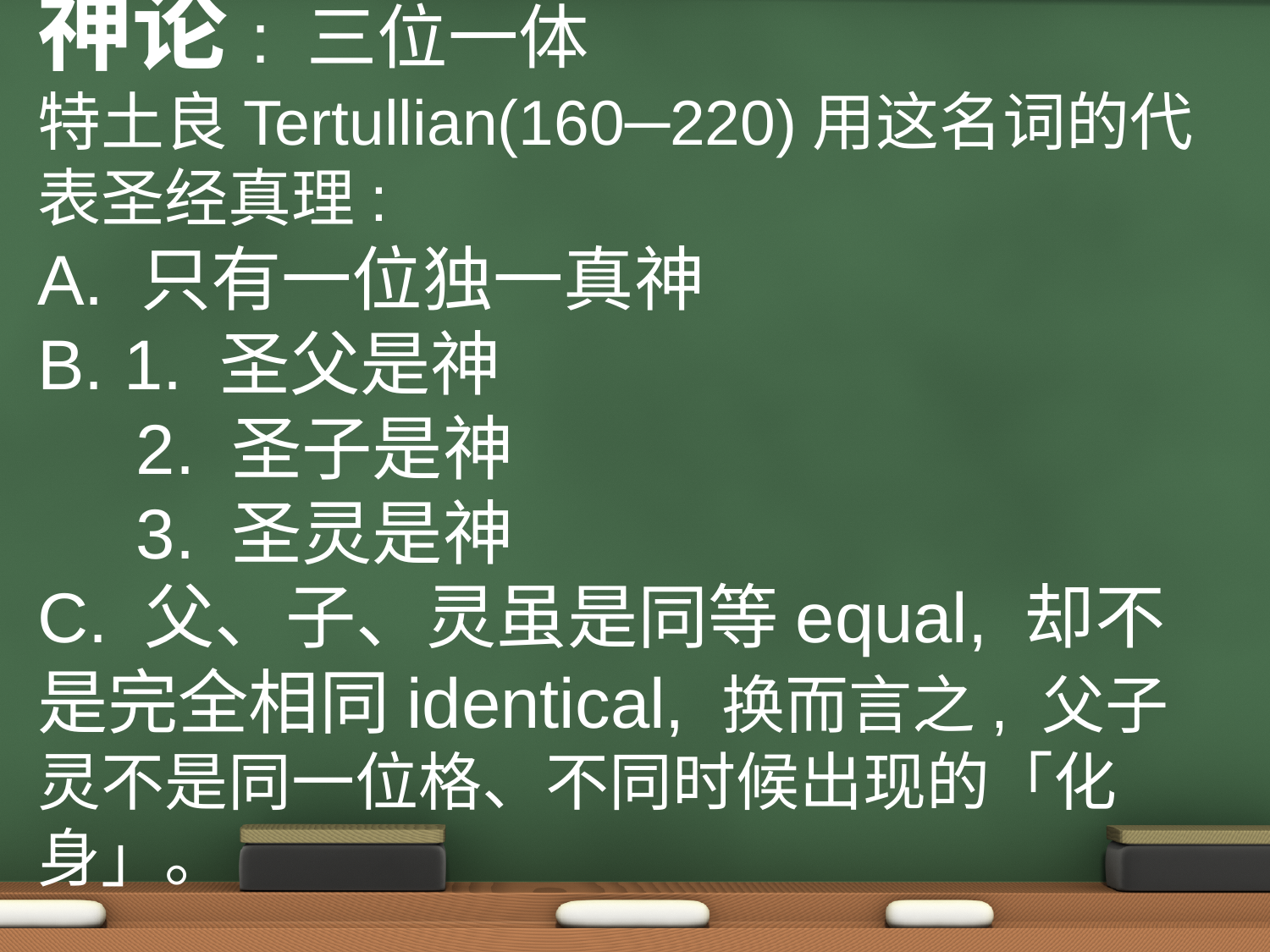

神论: 三位一体
特土良Tertullian(160─220)用这名词的代表圣经真理:
A. 只有一位独一真神
B. 1. 圣父是神
     2. 圣子是神
     3. 圣灵是神
C. 父、子、灵虽是同等equal, 却不是完全相同identical, 换而言之, 父子灵不是同一位格、不同时候出现的「化身」。